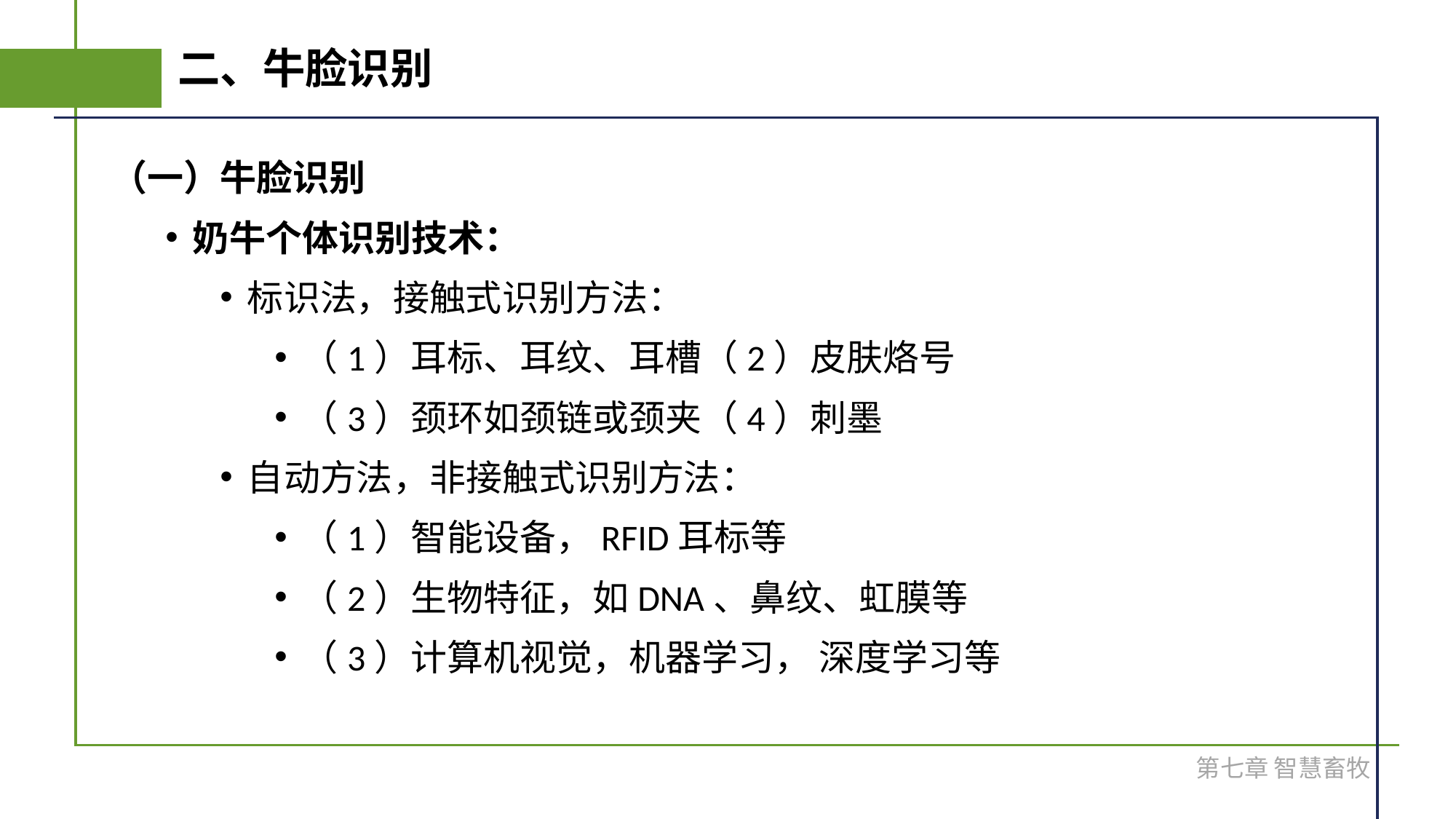

# 二、牛脸识别
（一）牛脸识别
奶牛个体识别技术：
标识法，接触式识别方法：
（1）耳标、耳纹、耳槽（2）皮肤烙号
（3）颈环如颈链或颈夹（4）刺墨
自动方法，非接触式识别方法：
（1）智能设备，RFID耳标等
（2）生物特征，如DNA、鼻纹、虹膜等
（3）计算机视觉，机器学习， 深度学习等

第七章 智慧畜牧